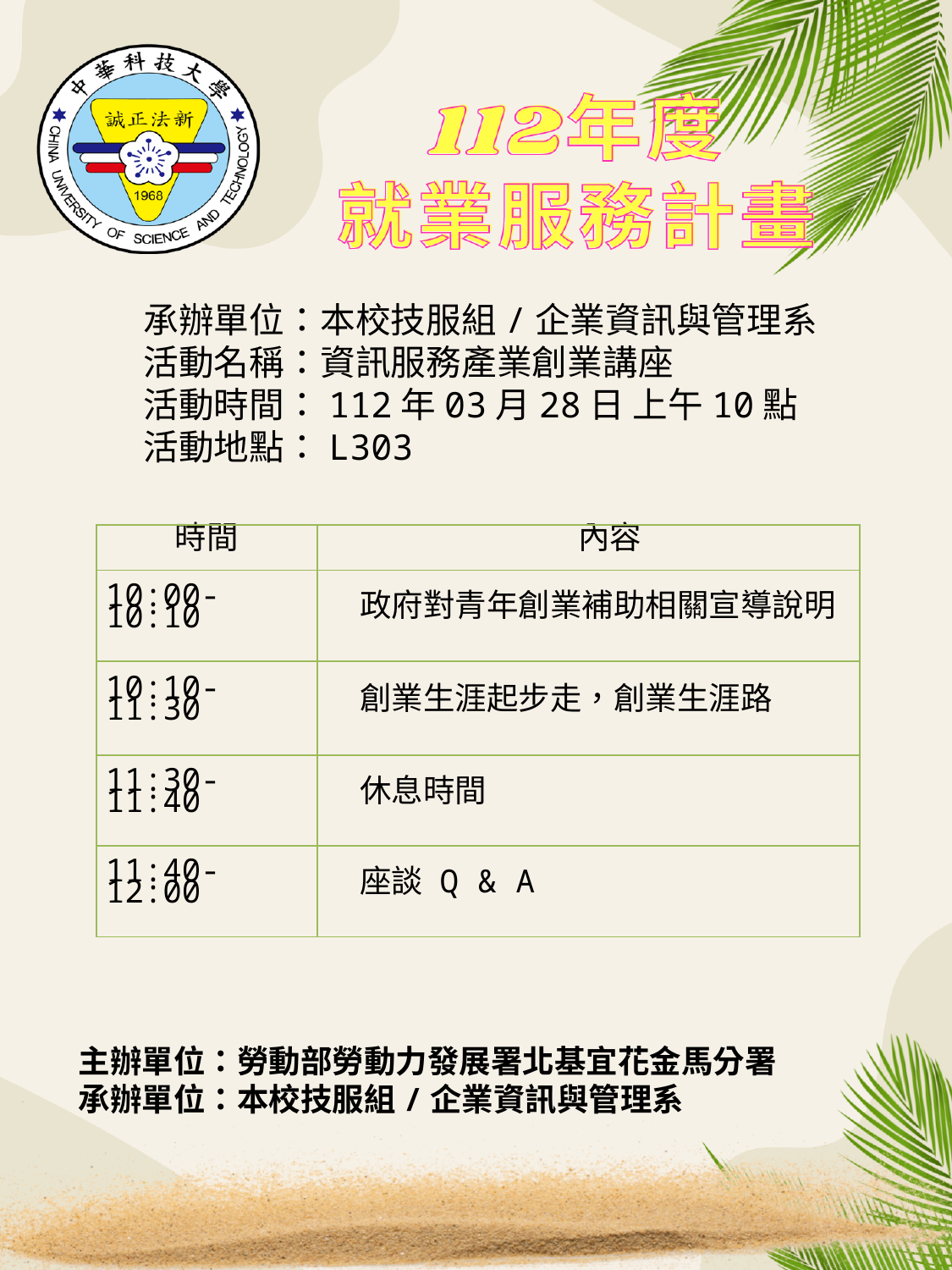

承辦單位：本校技服組/企業資訊與管理系
活動名稱：資訊服務產業創業講座
活動時間：112年03月28日 上午10點
活動地點：L303
| 時間 | 內容 |
| --- | --- |
| 10:00-10:10 | 政府對青年創業補助相關宣導說明 |
| 10:10-11:30 | 創業生涯起步走，創業生涯路 |
| 11:30-11:40 | 休息時間 |
| 11:40-12:00 | 座談 Q & A |
主辦單位：勞動部勞動力發展署北基宜花金馬分署
承辦單位：本校技服組/企業資訊與管理系